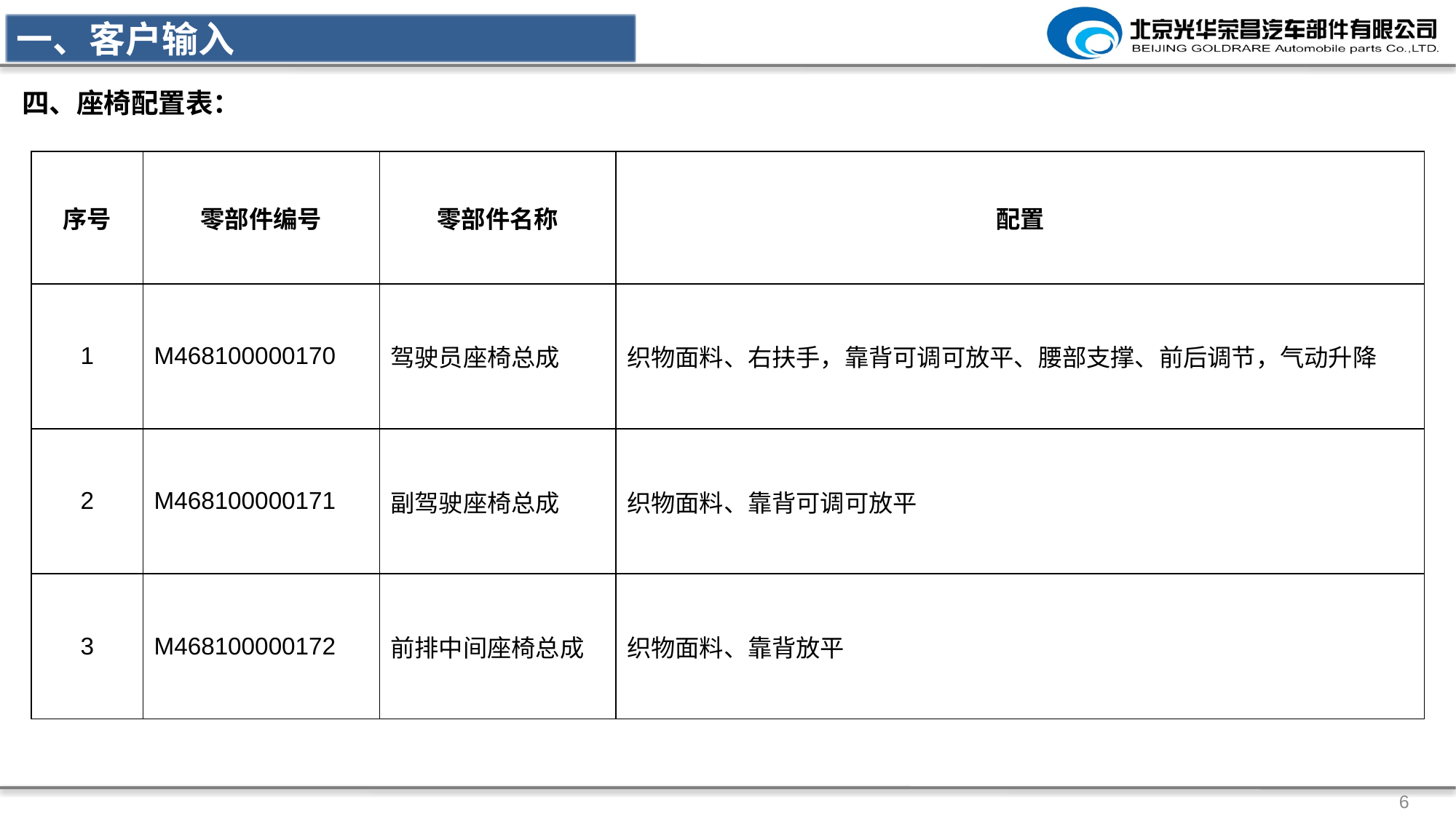

一、客户输入
四、座椅配置表：
| 序号 | 零部件编号 | 零部件名称 | 配置 |
| --- | --- | --- | --- |
| 1 | M468100000170 | 驾驶员座椅总成 | 织物面料、右扶手，靠背可调可放平、腰部支撑、前后调节，气动升降 |
| 2 | M468100000171 | 副驾驶座椅总成 | 织物面料、靠背可调可放平 |
| 3 | M468100000172 | 前排中间座椅总成 | 织物面料、靠背放平 |